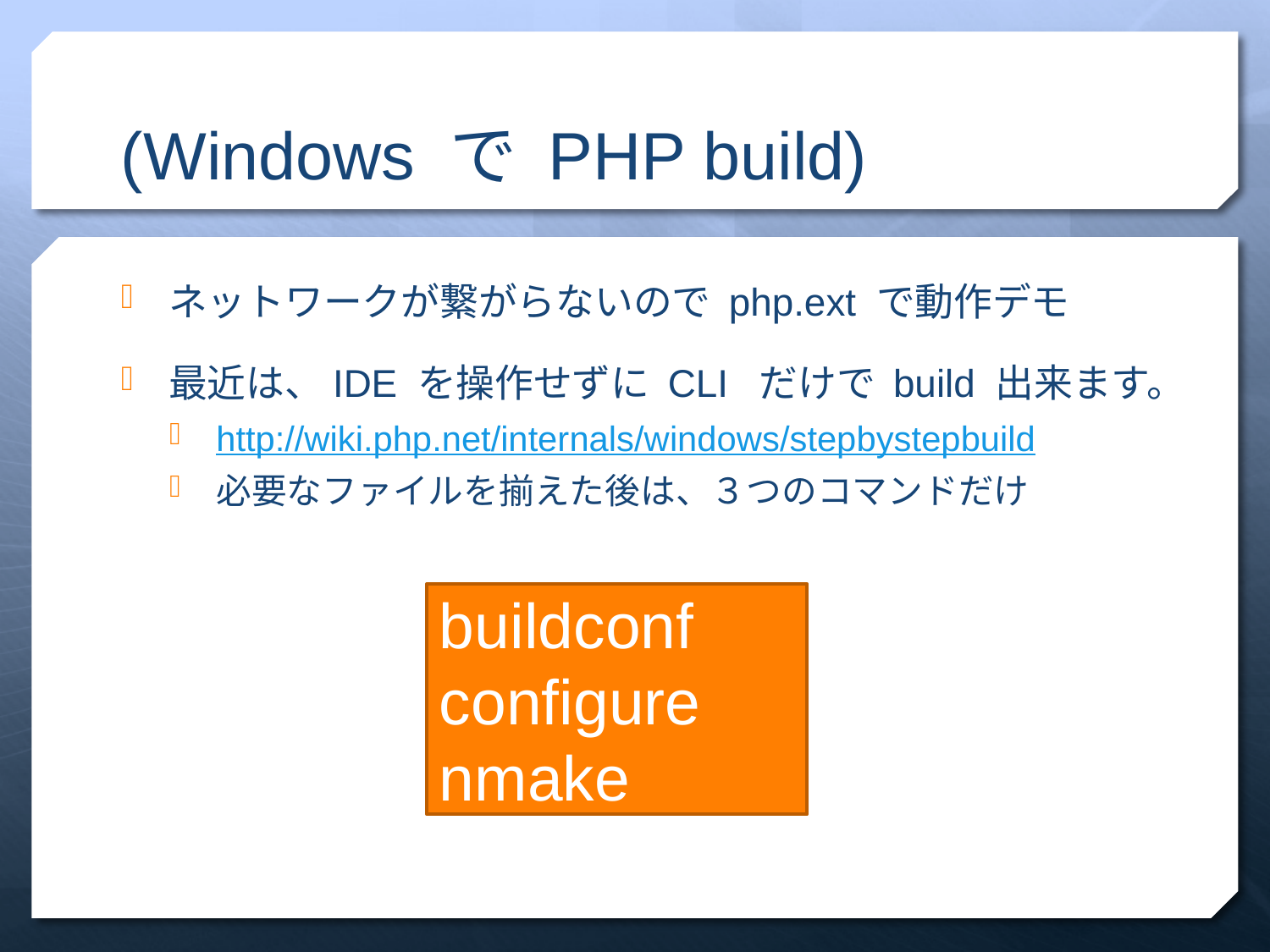

# (Windows で PHP build)
ネットワークが繋がらないので php.ext で動作デモ
最近は、IDE を操作せずに CLI  だけで build 出来ます。
http://wiki.php.net/internals/windows/stepbystepbuild
必要なファイルを揃えた後は、３つのコマンドだけ
buildconf
configure
nmake